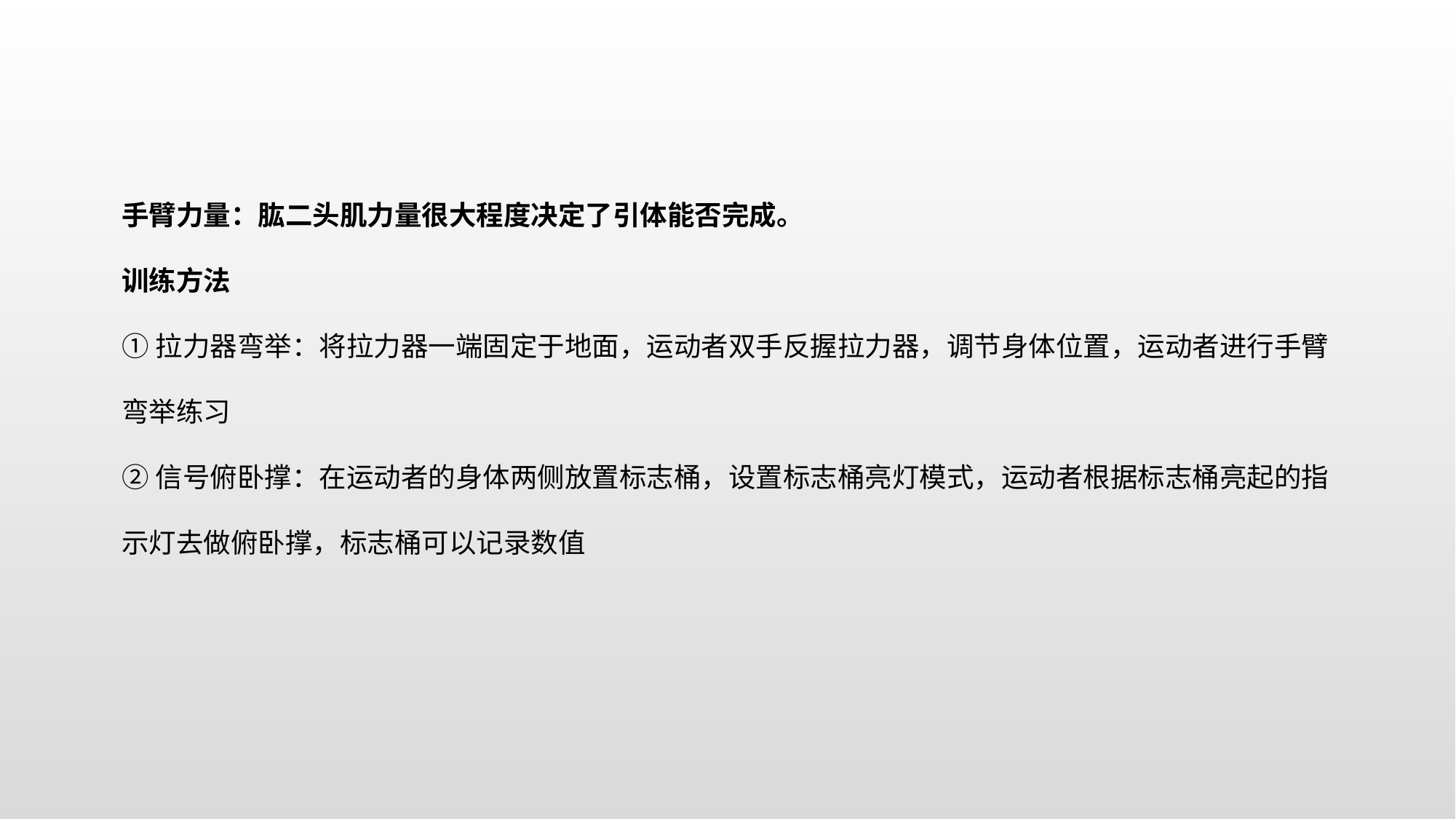

手臂力量：肱二头肌力量很大程度决定了引体能否完成。
训练方法
①拉力器弯举：将拉力器一端固定于地面，运动者双手反握拉力器，调节身体位置，运动者进行手臂弯举练习
②信号俯卧撑：在运动者的身体两侧放置标志桶，设置标志桶亮灯模式，运动者根据标志桶亮起的指示灯去做俯卧撑，标志桶可以记录数值